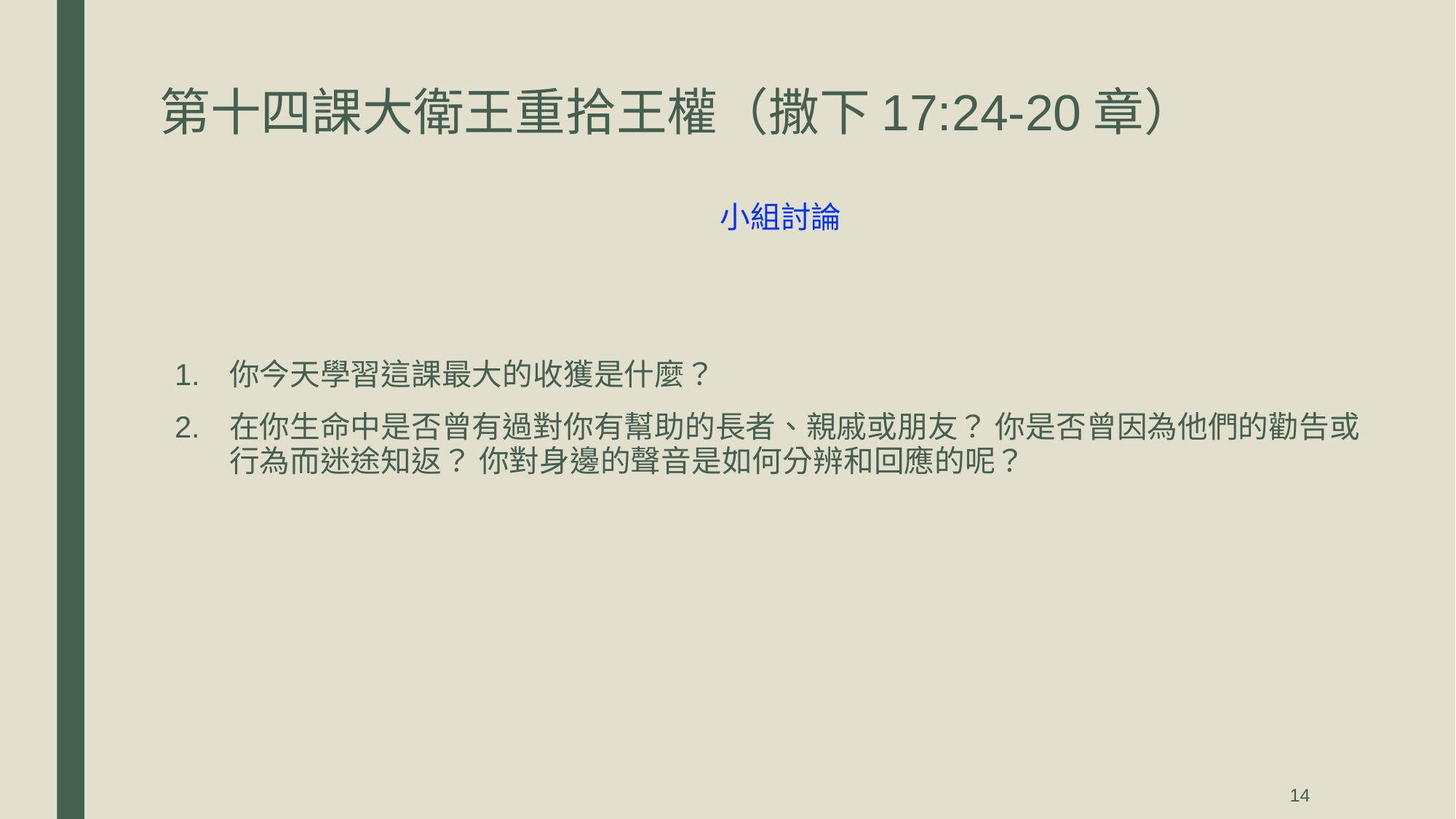

# 第十四課	大衛王重拾王權（撒下17:24-20章）
小組討論

你今天學習這課最大的收獲是什麼？
在你生命中是否曾有過對你有幫助的長者、親戚或朋友？ 你是否曾因為他們的勸告或行為而迷途知返？ 你對身邊的聲音是如何分辨和回應的呢？

14